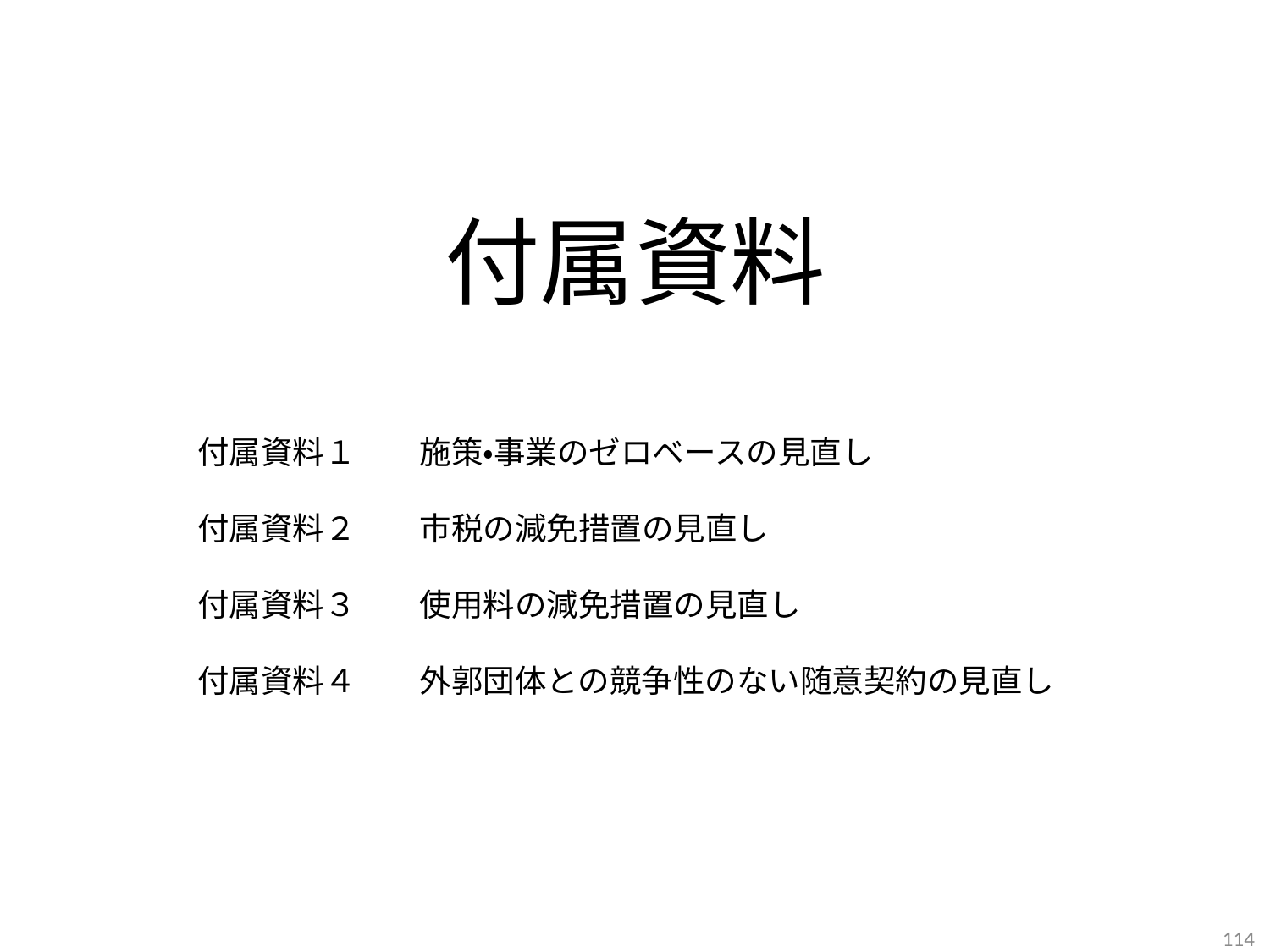

付属資料
付属資料１　　施策・事業のゼロベースの見直し

付属資料２　　市税の減免措置の見直し

付属資料３　　使用料の減免措置の見直し

付属資料４　　外郭団体との競争性のない随意契約の見直し
114